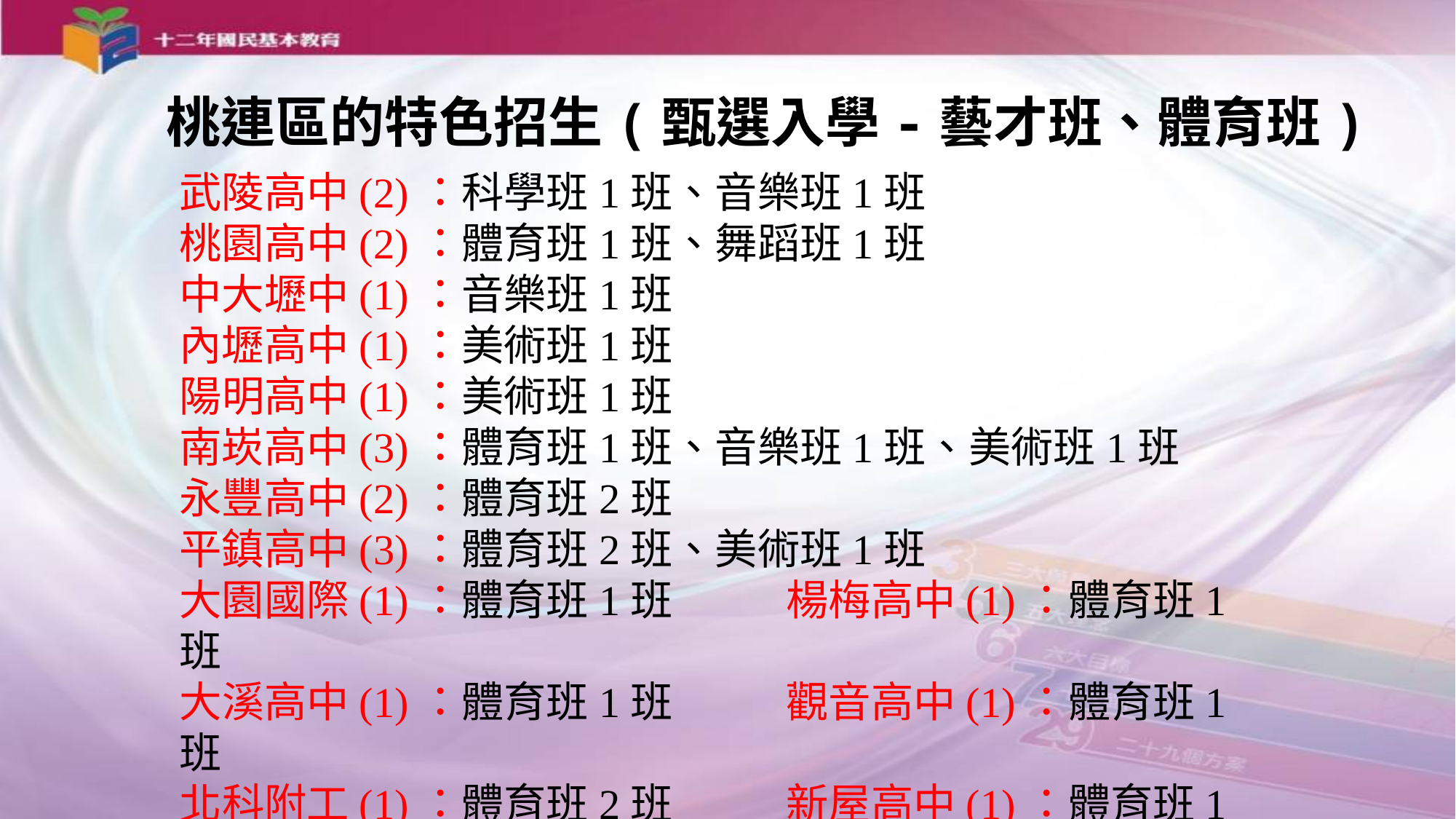

桃連區的特色招生(甄選入學-藝才班、體育班)
武陵高中(2)：科學班1班、音樂班1班
桃園高中(2)：體育班1班、舞蹈班1班
中大壢中(1)：音樂班1班
內壢高中(1)：美術班1班
陽明高中(1)：美術班1班
南崁高中(3)：體育班1班、音樂班1班、美術班1班
永豐高中(2)：體育班2班
平鎮高中(3)：體育班2班、美術班1班
大園國際(1)：體育班1班            楊梅高中(1)：體育班1班
大溪高中(1)：體育班1班            觀音高中(1)：體育班1班
北科附工(1)：體育班2班            新屋高中(1)：體育班1班
壽山高中(2)：體育班2班